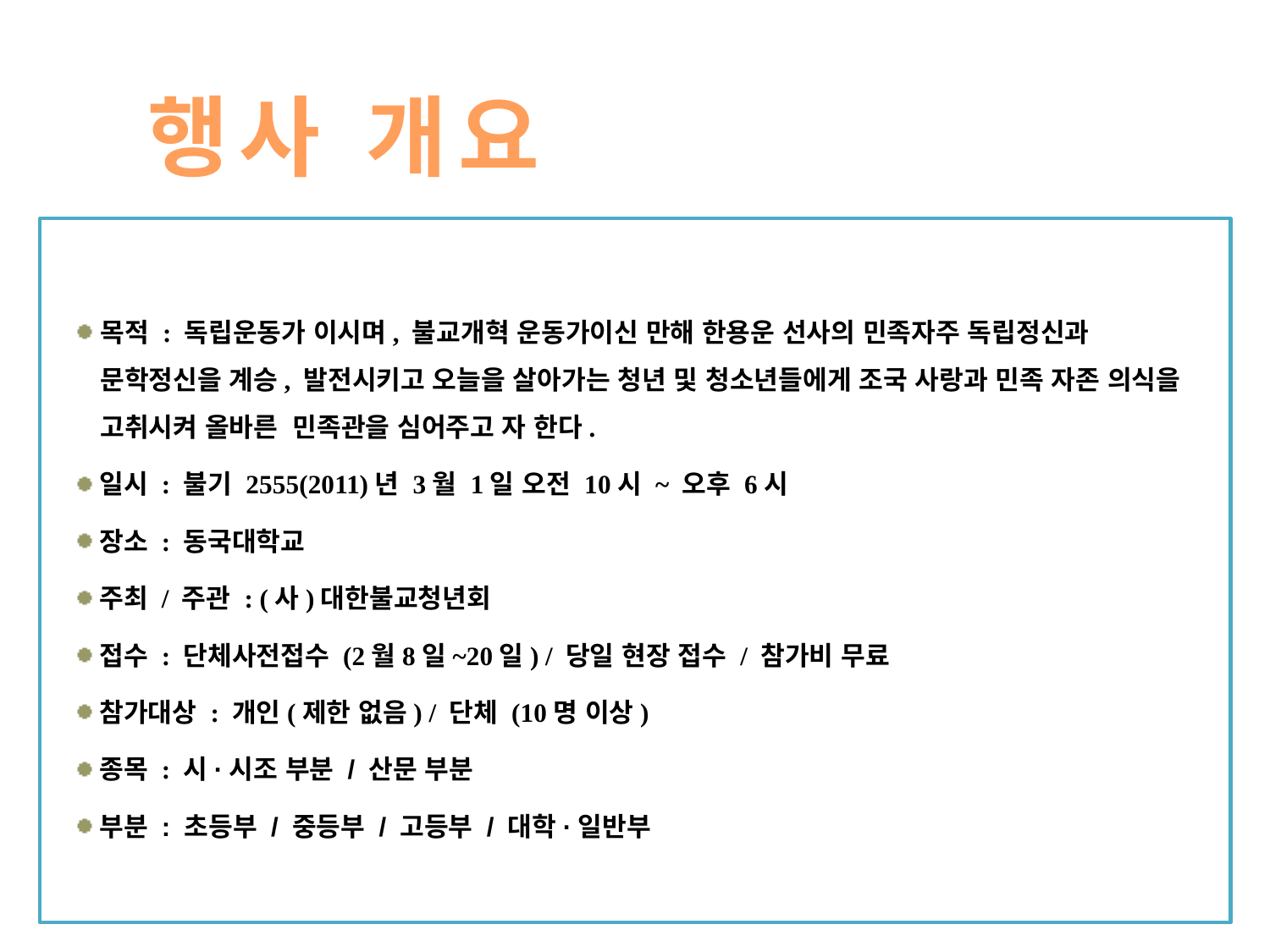

# 행사 개요
목적 : 독립운동가 이시며, 불교개혁 운동가이신 만해 한용운 선사의 민족자주 독립정신과 문학정신을 계승, 발전시키고 오늘을 살아가는 청년 및 청소년들에게 조국 사랑과 민족 자존 의식을 고취시켜 올바른  민족관을 심어주고 자 한다.
일시 : 불기 2555(2011)년 3월 1일 오전 10시 ~ 오후 6시
장소 : 동국대학교
주최 / 주관 : (사)대한불교청년회
접수 : 단체사전접수 (2월8일~20일) / 당일 현장 접수 / 참가비 무료
참가대상 : 개인(제한 없음) / 단체 (10명 이상)
종목 : 시·시조 부분 / 산문 부분
부분 : 초등부 / 중등부 / 고등부 / 대학·일반부